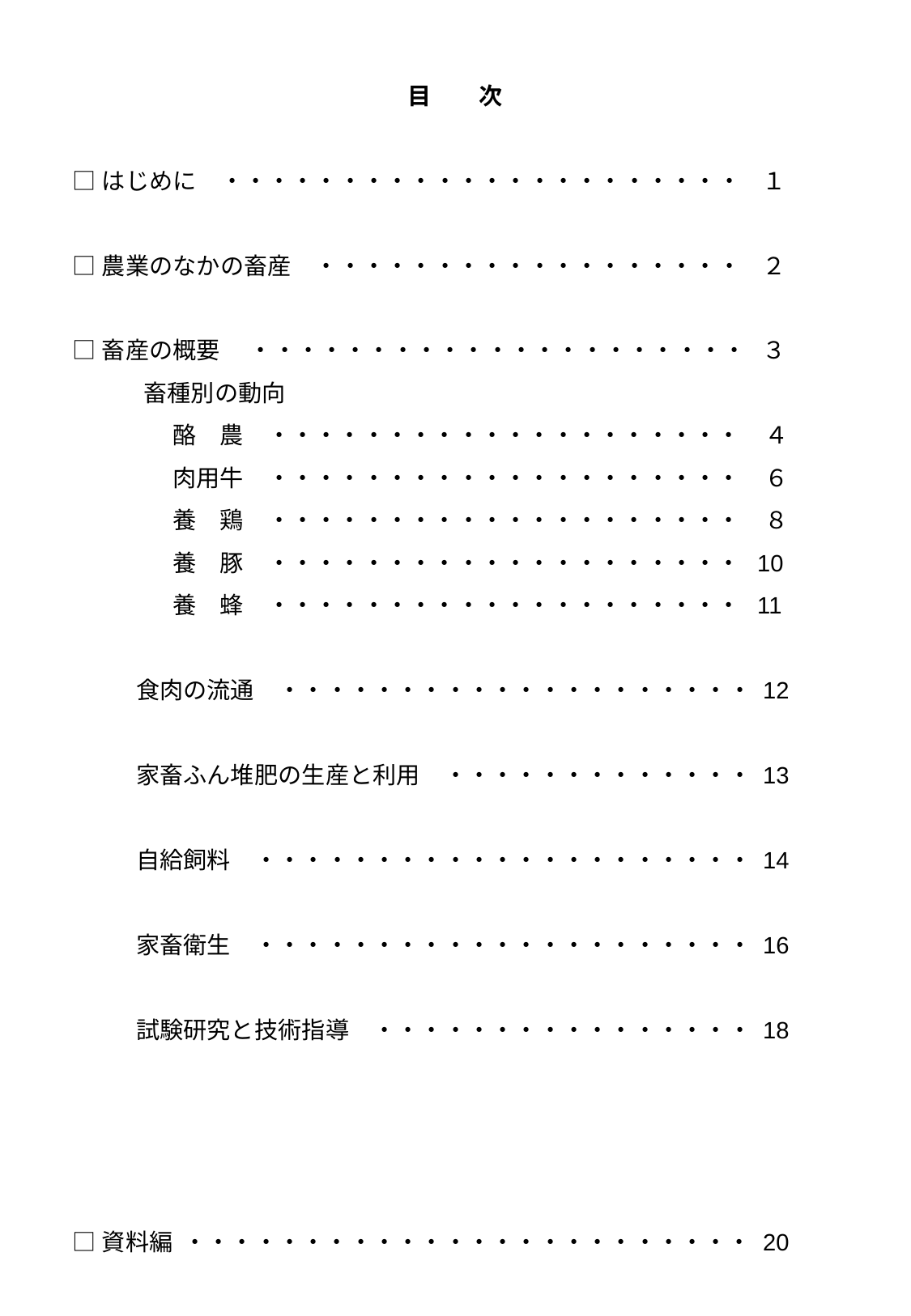

目　　次

□はじめに　・・・・・・・・・・・・・・・・・・・・・・    １

□農業のなかの畜産　・・・・・・・・・・・・・・・・・・    ２

□畜産の概要　 ・・・・・・・・・・・・・・・・・・・・・   ３
　　　畜種別の動向
　　　　 酪　農　・・・・・・・・・・・・・・・・・・・・　４
　　　 　肉用牛　・・・・・・・・・・・・・・・・・・・・　６
　　　 　養　鶏　・・・・・・・・・・・・・・・・・・・・　８
　　　 　養　豚　・・・・・・・・・・・・・・・・・・・・  10
　　　 　養　蜂　・・・・・・・・・・・・・・・・・・・・  11

  　　食肉の流通　・・・・・・・・・・・・・・・・・・・・ 12

  　　家畜ふん堆肥の生産と利用　・・・・・・・・・・・・・ 13

  　　自給飼料　・・・・・・・・・・・・・・・・・・・・・ 14

  　　家畜衛生　・・・・・・・・・・・・・・・・・・・・・ 16

  　　試験研究と技術指導　・・・・・・・・・・・・・・・・ 18

□資料編  ・・・・・・・・・・・・・・・・・・・・・・・・ 20